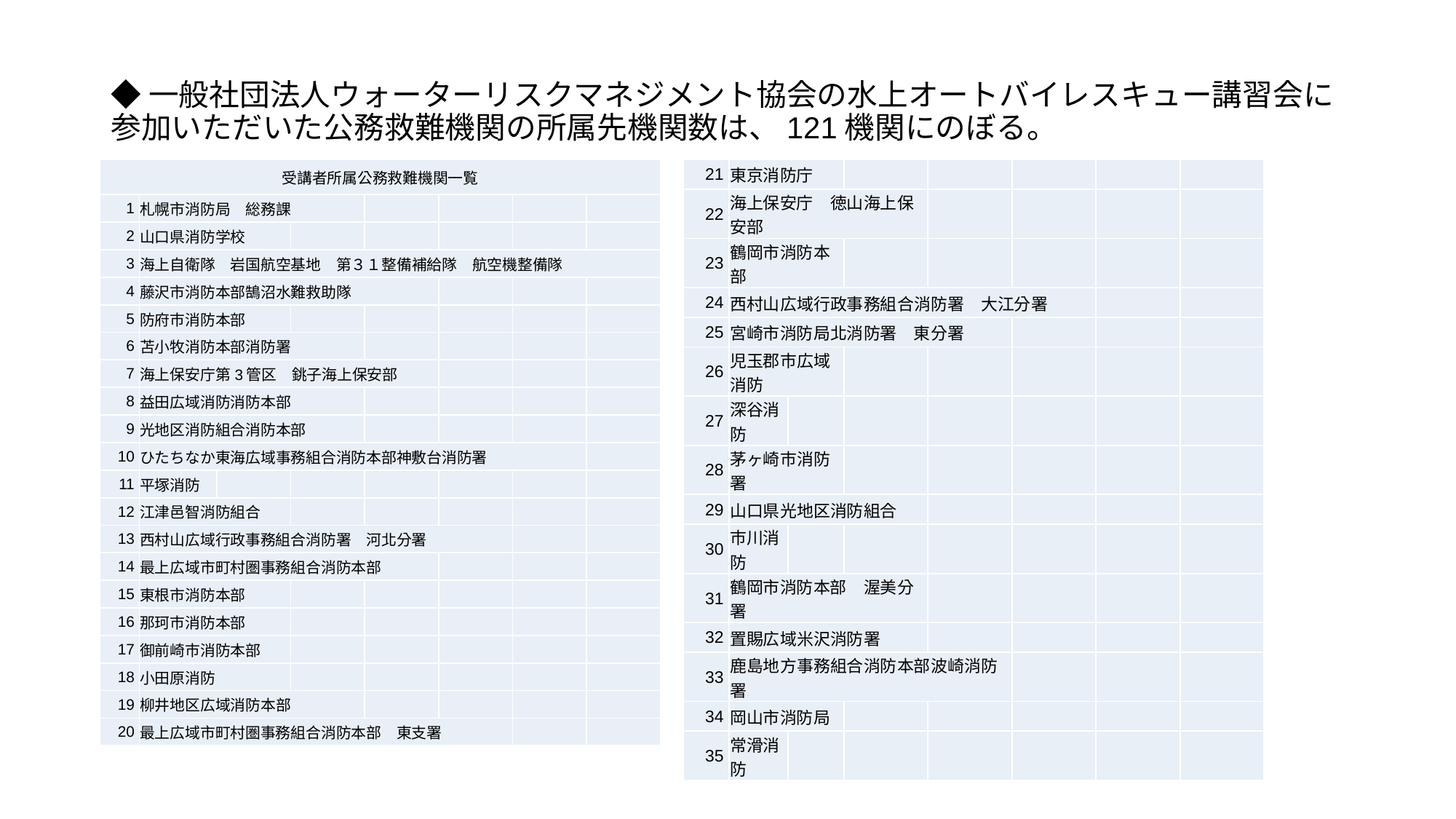

◆一般社団法人ウォーターリスクマネジメント協会の水上オートバイレスキュー講習会に参加いただいた公務救難機関の所属先機関数は、121機関にのぼる。
| 受講者所属公務救難機関一覧 |  |  |  |  |  |  |  |
| --- | --- | --- | --- | --- | --- | --- | --- |
| 1 | 札幌市消防局　総務課 |  |  |  |  |  |  |
| 2 | 山口県消防学校 |  |  |  |  |  |  |
| 3 | 海上自衛隊　岩国航空基地　第３１整備補給隊　航空機整備隊 |  |  |  |  |  |  |
| 4 | 藤沢市消防本部鵠沼水難救助隊 |  |  |  |  |  |  |
| 5 | 防府市消防本部 |  |  |  |  |  |  |
| 6 | 苫小牧消防本部消防署 |  |  |  |  |  |  |
| 7 | 海上保安庁第3管区　銚子海上保安部 |  |  |  |  |  |  |
| 8 | 益田広域消防消防本部 |  |  |  |  |  |  |
| 9 | 光地区消防組合消防本部 |  |  |  |  |  |  |
| 10 | ひたちなか東海広域事務組合消防本部神敷台消防署 |  |  |  |  |  |  |
| 11 | 平塚消防 |  |  |  |  |  |  |
| 12 | 江津邑智消防組合 |  |  |  |  |  |  |
| 13 | 西村山広域行政事務組合消防署　河北分署 |  |  |  |  |  |  |
| 14 | 最上広域市町村圏事務組合消防本部 |  |  |  |  |  |  |
| 15 | 東根市消防本部 |  |  |  |  |  |  |
| 16 | 那珂市消防本部 |  |  |  |  |  |  |
| 17 | 御前崎市消防本部 |  |  |  |  |  |  |
| 18 | 小田原消防 |  |  |  |  |  |  |
| 19 | 柳井地区広域消防本部 |  |  |  |  |  |  |
| 20 | 最上広域市町村圏事務組合消防本部　東支署 |  |  |  |  |  |  |
| 21 | 東京消防庁 |  |  |  |  |  |  |
| --- | --- | --- | --- | --- | --- | --- | --- |
| 22 | 海上保安庁　徳山海上保安部 |  |  |  |  |  |  |
| 23 | 鶴岡市消防本部 |  |  |  |  |  |  |
| 24 | 西村山広域行政事務組合消防署　大江分署 |  |  |  |  |  |  |
| 25 | 宮崎市消防局北消防署　東分署 |  |  |  |  |  |  |
| 26 | 児玉郡市広域消防 |  |  |  |  |  |  |
| 27 | 深谷消防 |  |  |  |  |  |  |
| 28 | 茅ヶ崎市消防署 |  |  |  |  |  |  |
| 29 | 山口県光地区消防組合 |  |  |  |  |  |  |
| 30 | 市川消防 |  |  |  |  |  |  |
| 31 | 鶴岡市消防本部　渥美分署 |  |  |  |  |  |  |
| 32 | 置賜広域米沢消防署 |  |  |  |  |  |  |
| 33 | 鹿島地方事務組合消防本部波崎消防署 |  |  |  |  |  |  |
| 34 | 岡山市消防局 |  |  |  |  |  |  |
| 35 | 常滑消防 |  |  |  |  |  |  |